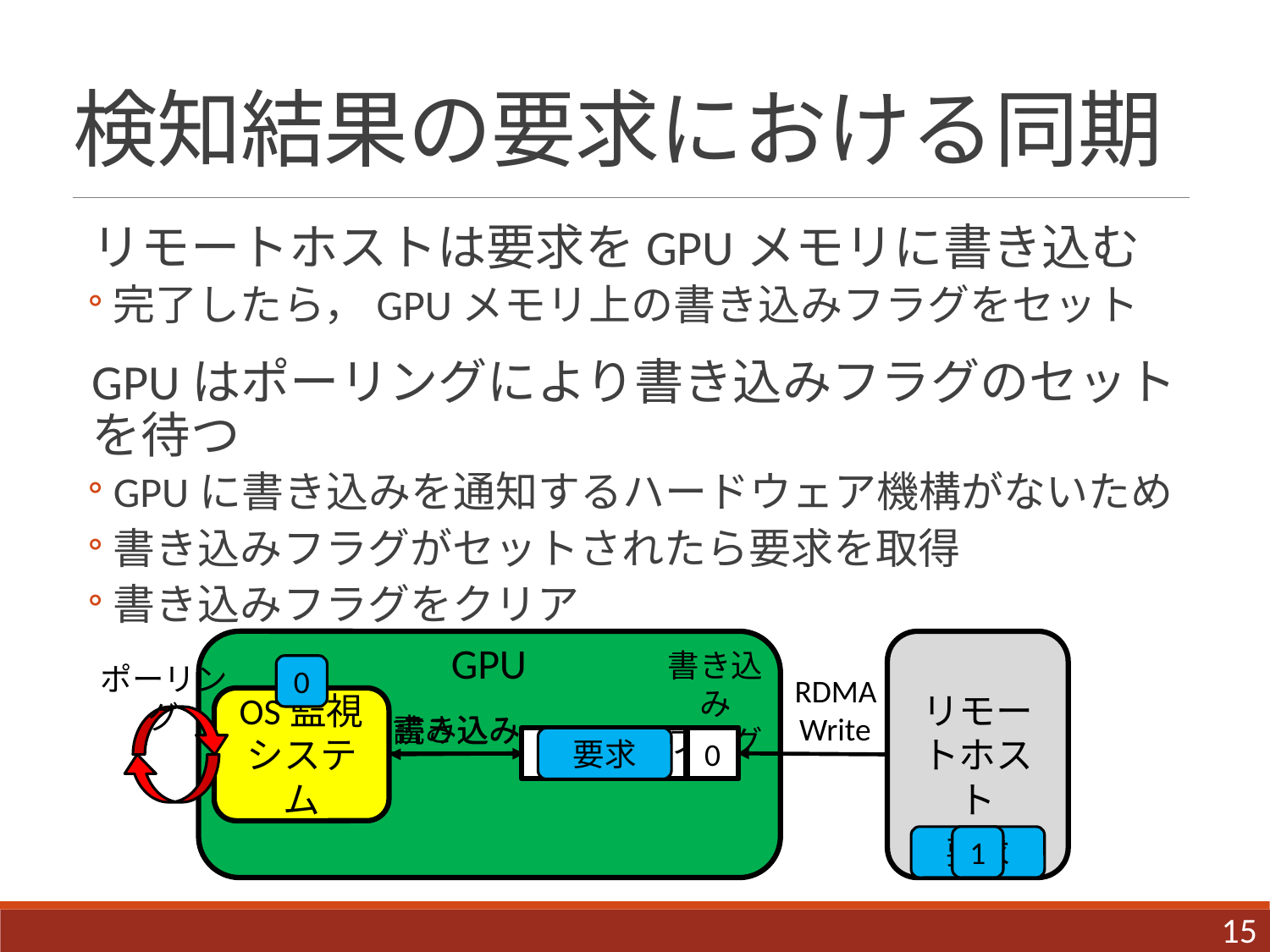

# 検知結果の要求における同期
リモートホストは要求をGPUメモリに書き込む
完了したら，GPUメモリ上の書き込みフラグをセット
GPUはポーリングにより書き込みフラグのセットを待つ
GPUに書き込みを通知するハードウェア機構がないため
書き込みフラグがセットされたら要求を取得
書き込みフラグをクリア
GPU

リモートホスト
書き込み
フラグ
ポーリング
0
RDMAWrite
OS監視
システム
書き込み
読み込み

0
1
要求
0
要求
1

要求
1
15